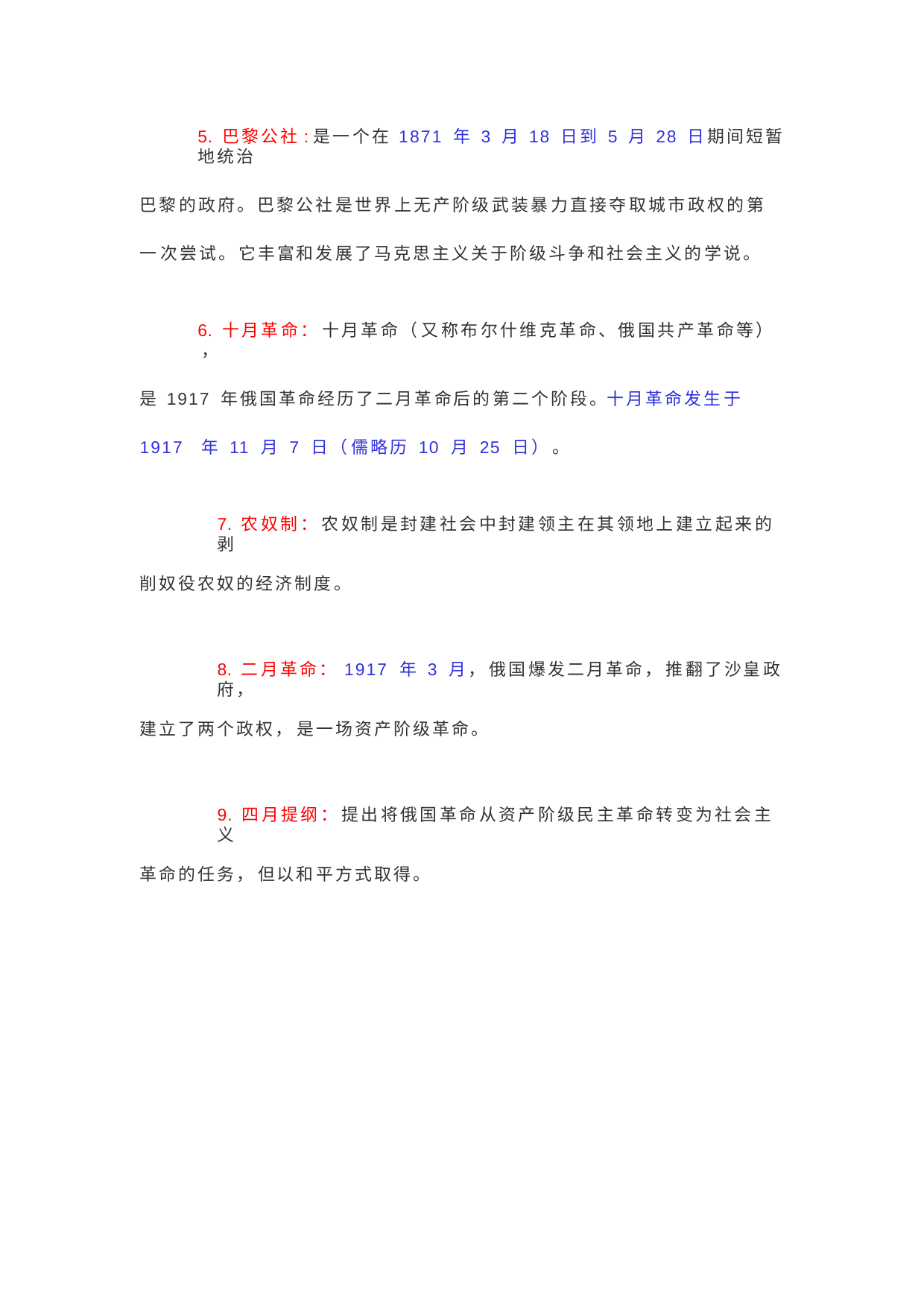

5. 巴黎公社:是一个在 1871 年 3 月 18 日到 5 月 28 日期间短暂地统治
巴黎的政府。巴黎公社是世界上无产阶级武装暴力直接夺取城市政权的第一 次尝试。它丰富和发展了马克思主义关于阶级斗争和社会主义的学说。
6. 十月革命： 十月革命（ 又称布尔什维克革命、俄国共产革命等） ，
是 1917 年俄国革命经历了二月革命后的第二个阶段。十月革命发生于 1917  年 11 月 7 日（ 儒略历 10 月 25 日） 。
7. 农奴制： 农奴制是封建社会中封建领主在其领地上建立起来的剥

削奴役农奴的经济制度。
8. 二月革命： 1917 年 3 月， 俄国爆发二月革命， 推翻了沙皇政府，

建立了两个政权， 是一场资产阶级革命。
9. 四月提纲： 提出将俄国革命从资产阶级民主革命转变为社会主义

革命的任务， 但以和平方式取得。